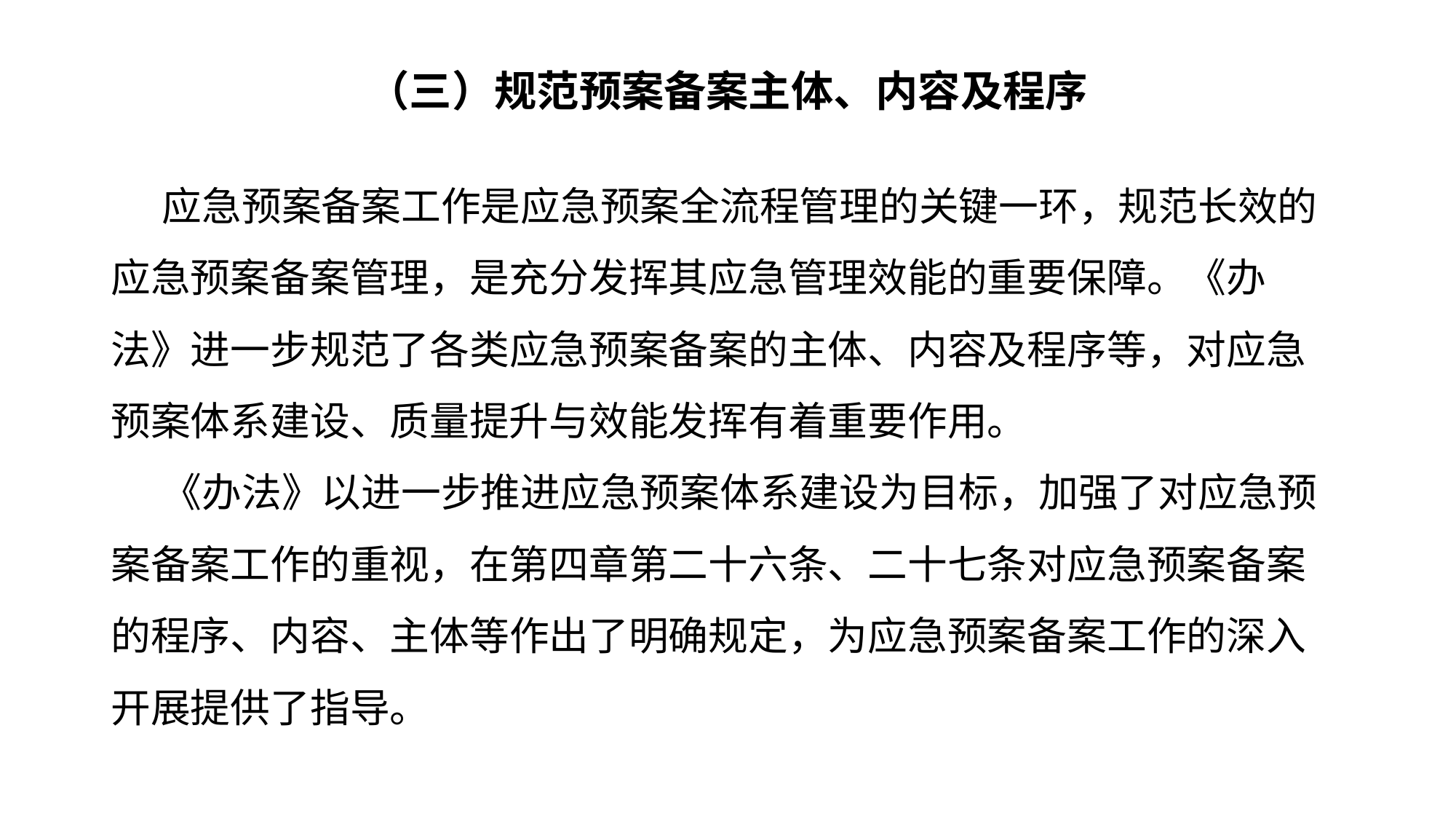

# （三）规范预案备案主体、内容及程序
应急预案备案工作是应急预案全流程管理的关键一环，规范长效的应急预案备案管理，是充分发挥其应急管理效能的重要保障。《办法》进一步规范了各类应急预案备案的主体、内容及程序等，对应急预案体系建设、质量提升与效能发挥有着重要作用。
《办法》以进一步推进应急预案体系建设为目标，加强了对应急预案备案工作的重视，在第四章第二十六条、二十七条对应急预案备案的程序、内容、主体等作出了明确规定，为应急预案备案工作的深入开展提供了指导。